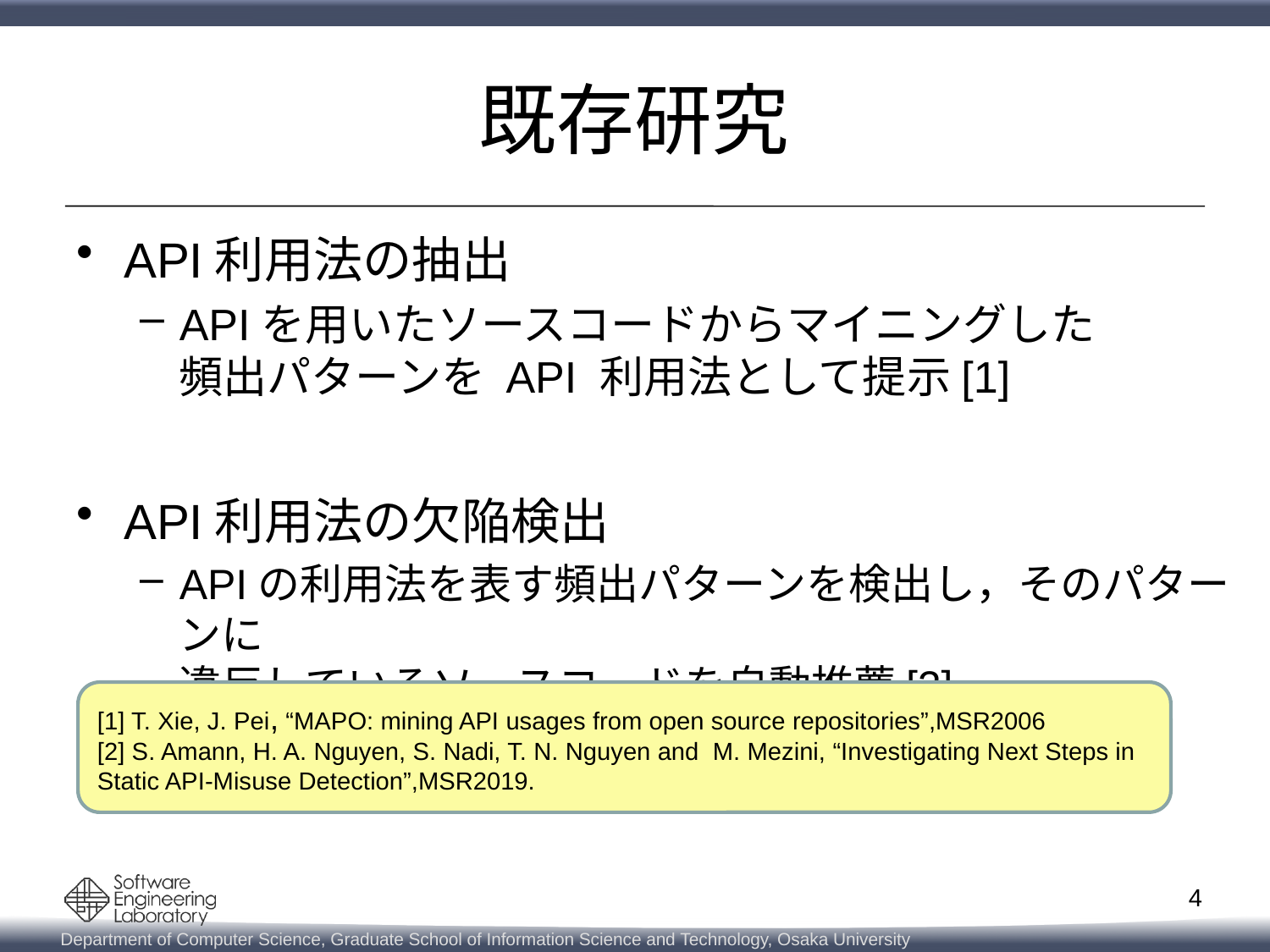

# 既存研究
API利用法の抽出
APIを用いたソースコードからマイニングした
頻出パターンを API 利用法として提示[1]

API利用法の欠陥検出
APIの利用法を表す頻出パターンを検出し，そのパターンに
違反しているソースコードを自動推薦[2]

[1] T. Xie, J. Pei, “MAPO: mining API usages from open source repositories”,MSR2006
[2] S. Amann, H. A. Nguyen, S. Nadi, T. N. Nguyen and  M. Mezini, “Investigating Next Steps in Static API-Misuse Detection”,MSR2019.
4